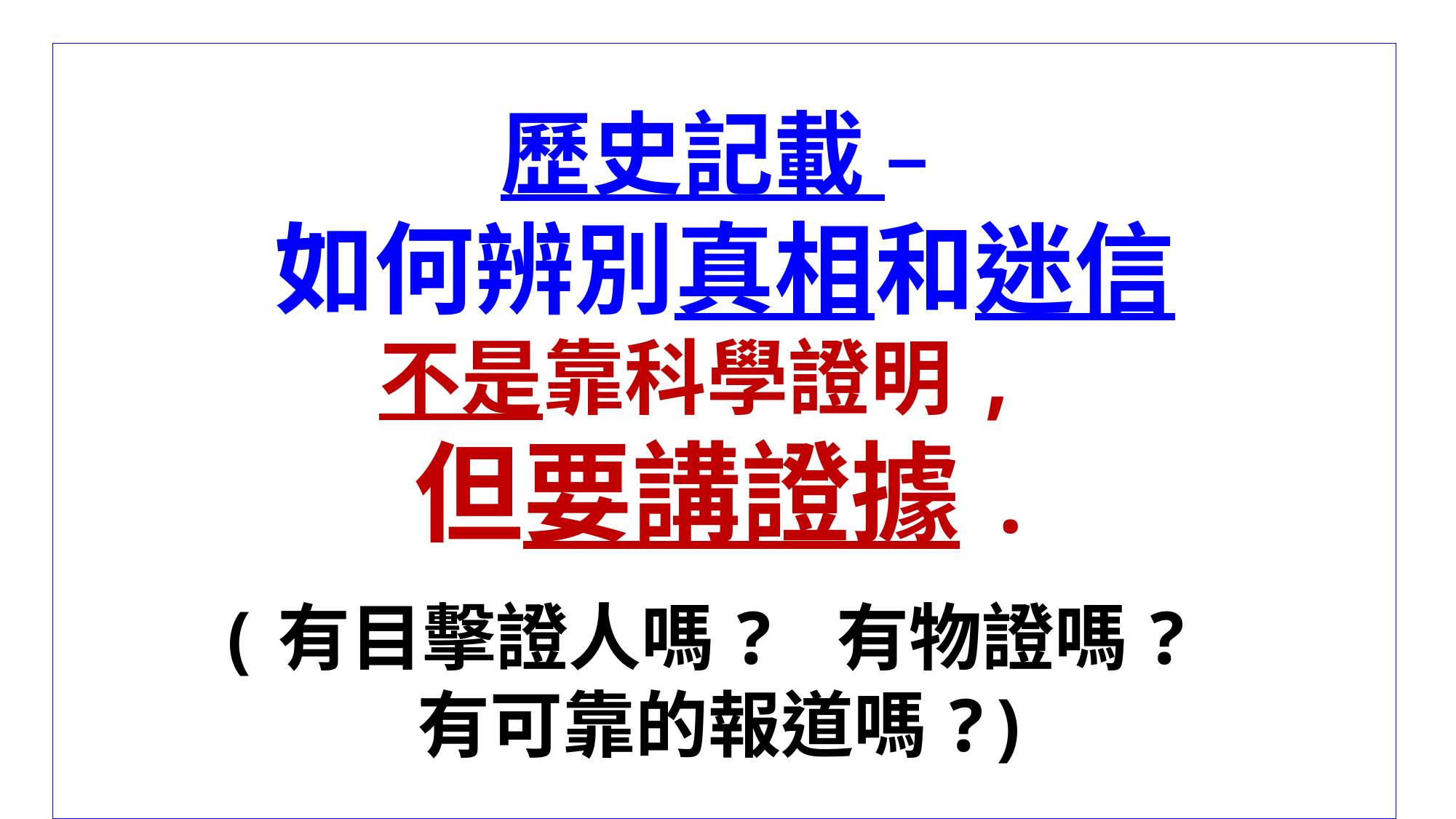

# 歷史記載 – 如何辨別真相和迷信 不是靠科學證明, 但要講證據. (有目擊證人嗎? 有物證嗎? 有可靠的報道嗎?)